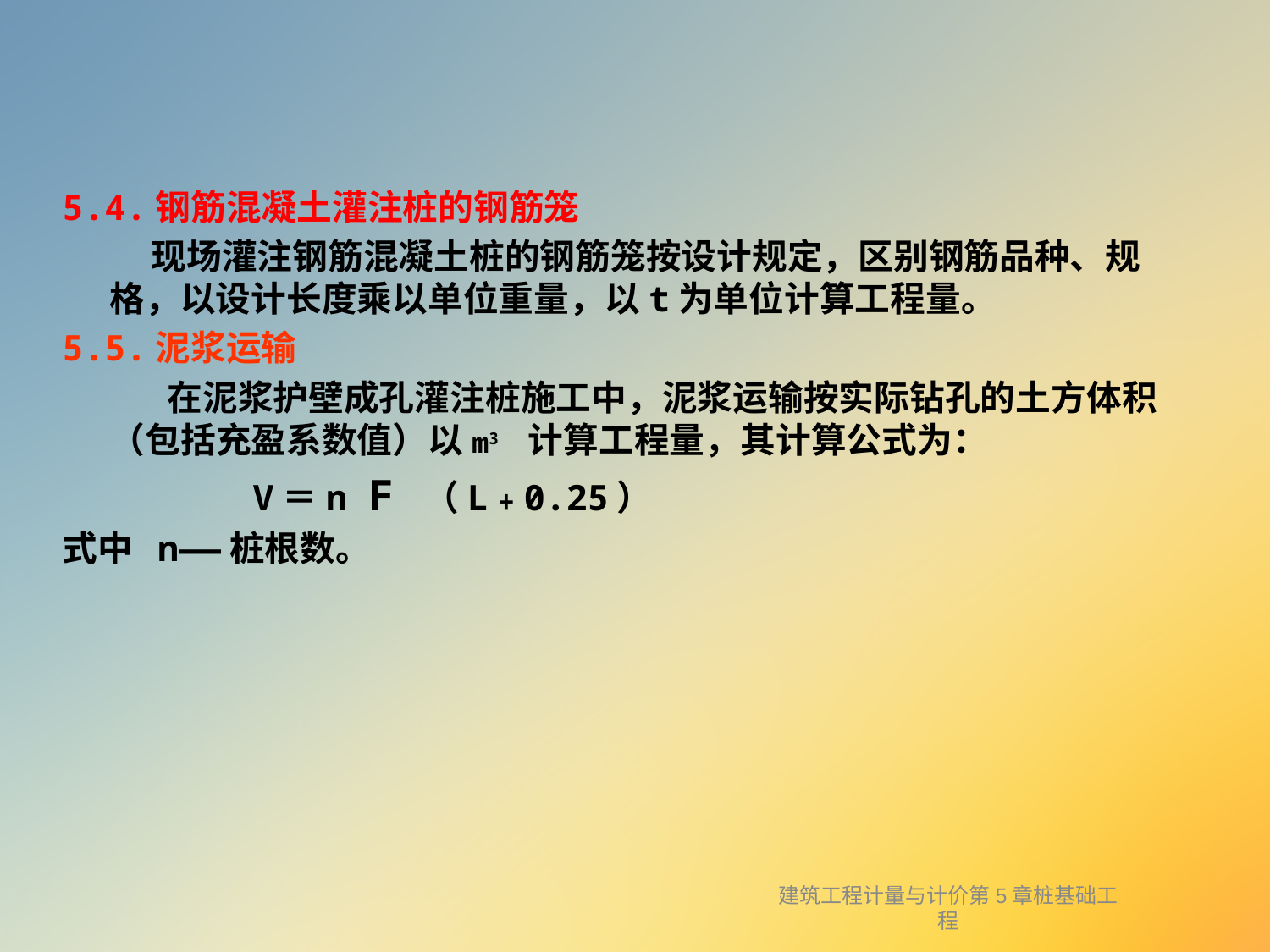

5.4.钢筋混凝土灌注桩的钢筋笼
          现场灌注钢筋混凝土桩的钢筋笼按设计规定，区别钢筋品种、规格，以设计长度乘以单位重量，以t为单位计算工程量。
5.5.泥浆运输
            在泥浆护壁成孔灌注桩施工中，泥浆运输按实际钻孔的土方体积（包括充盈系数值）以m3 计算工程量，其计算公式为：
         V＝n F （L﹢0.25）
式中  n——桩根数。
建筑工程计量与计价第5章桩基础工程